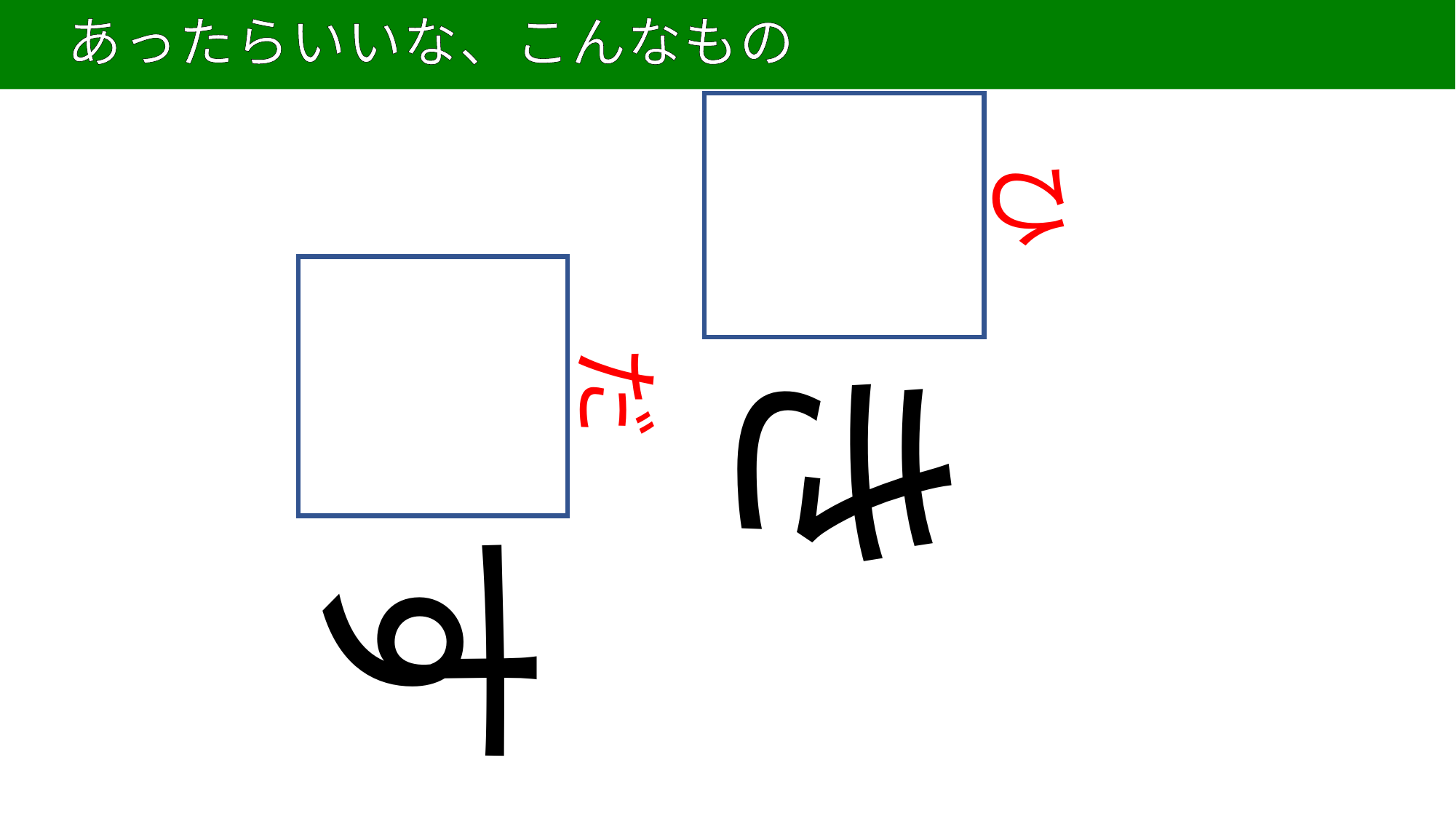

# あったらいいな、こんなもの
73
引き

ひ
出す

だ